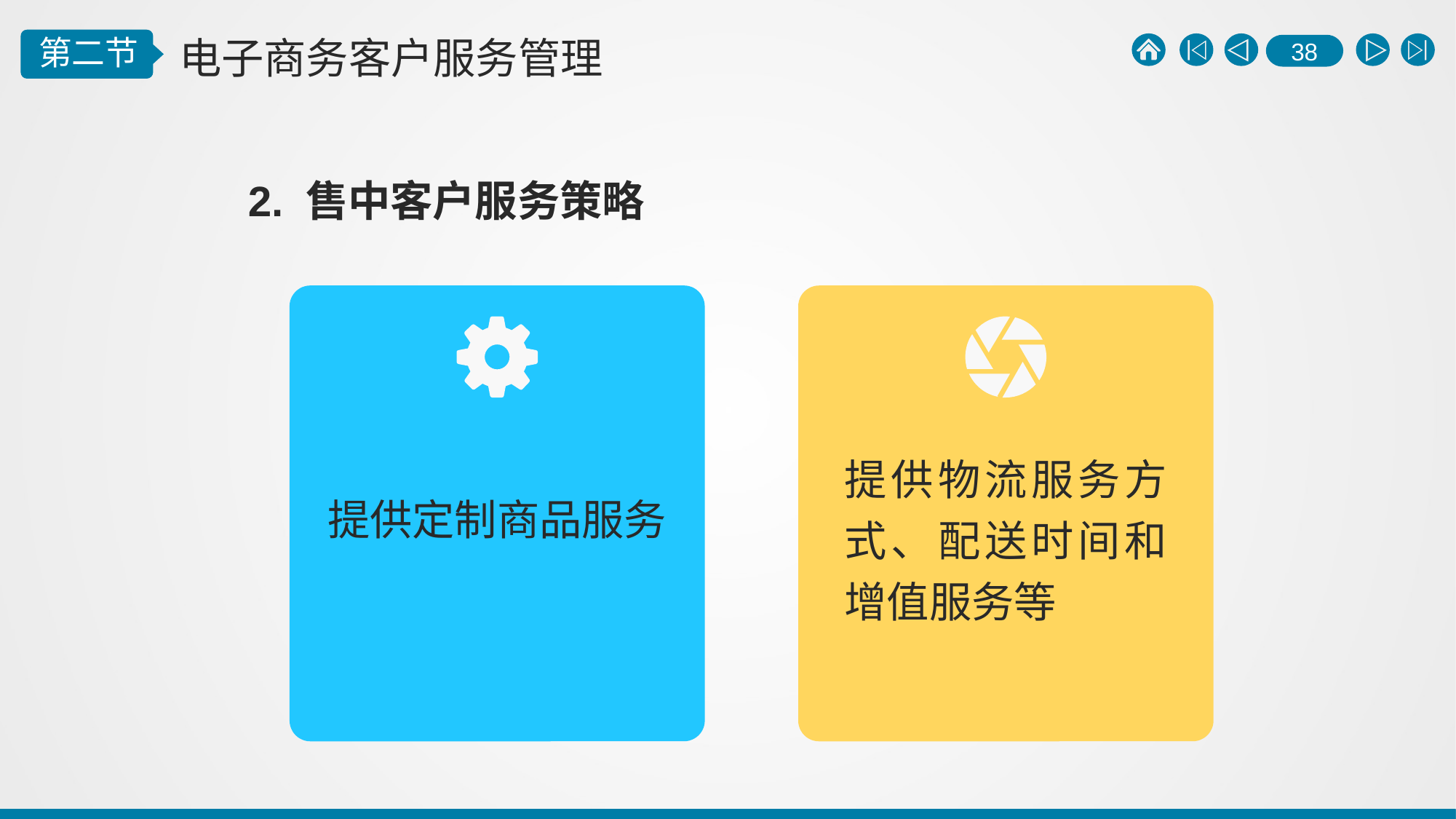

2. 售中客户服务策略

提供定制商品服务

提供物流服务方式、配送时间和增值服务等